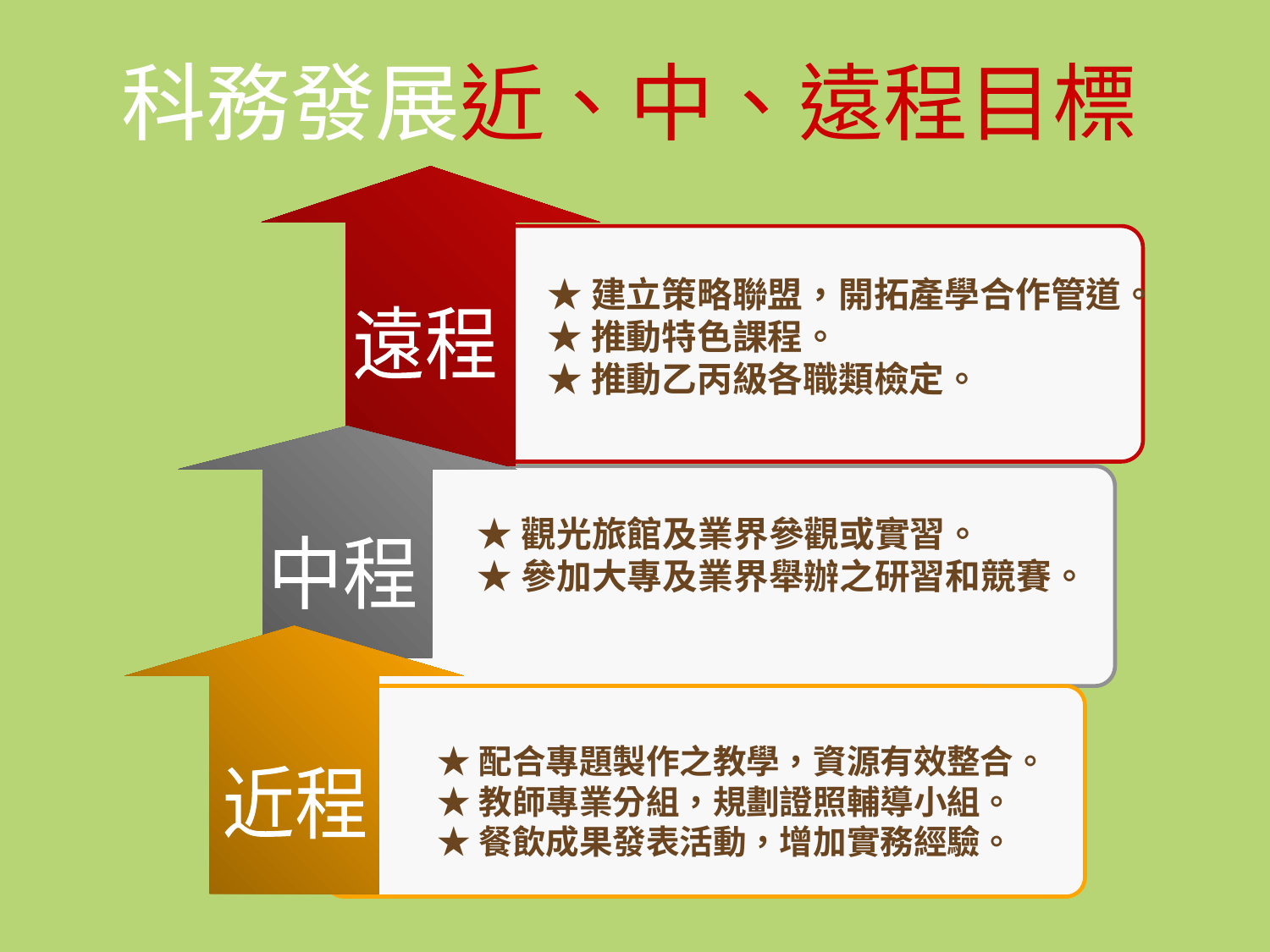

科務發展近、中、遠程目標

★建立策略聯盟，開拓產學合作管道。
★推動特色課程。
★推動乙丙級各職類檢定。
遠程

★觀光旅館及業界參觀或實習。
★參加大專及業界舉辦之研習和競賽。
中程

★

★配合專題製作之教學，資源有效整合。
★教師專業分組，規劃證照輔導小組。
★餐飲成果發表活動，增加實務經驗。
近程